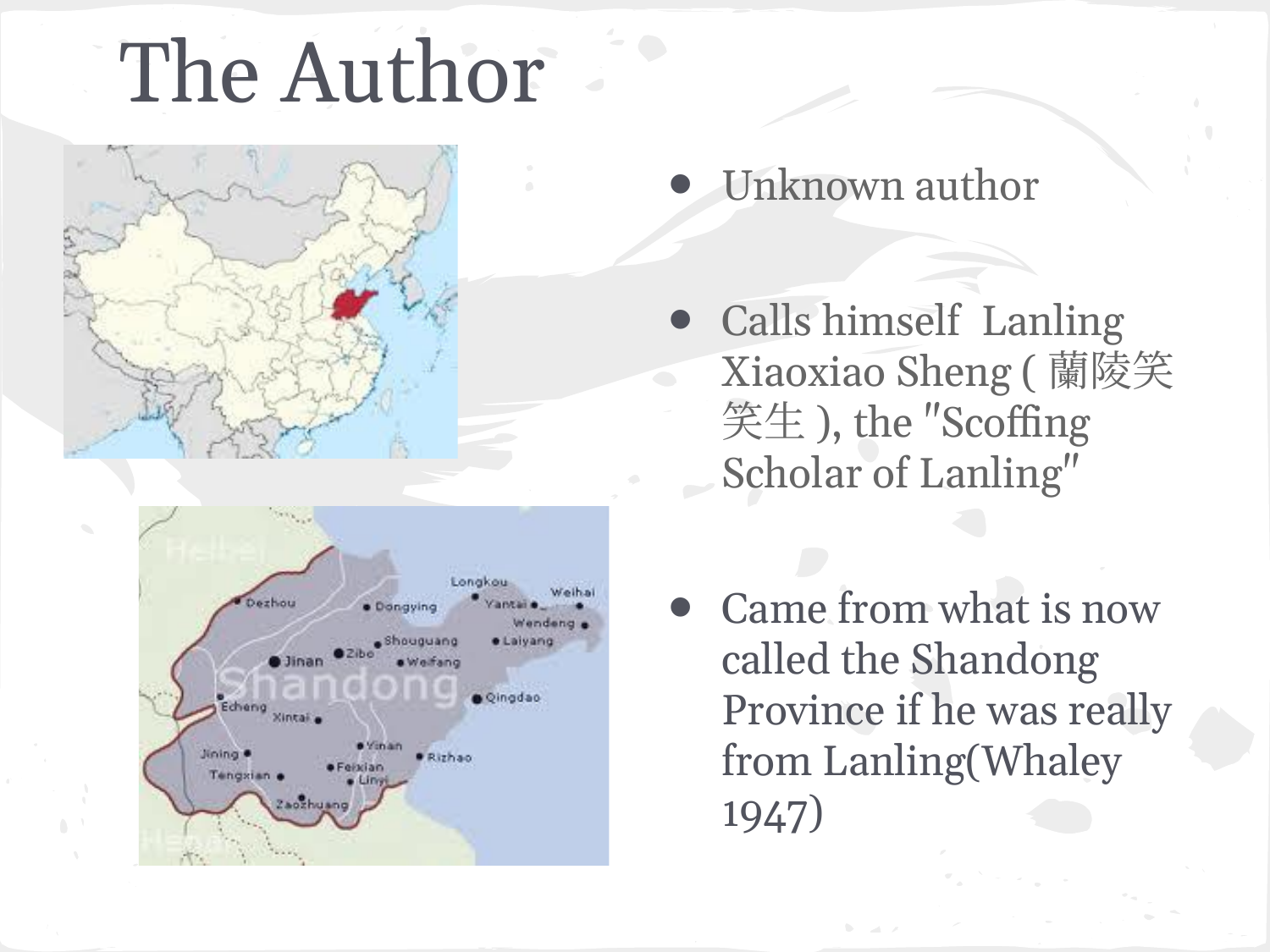

# The Author

Unknown author

Calls himself  Lanling Xiaoxiao Sheng (蘭陵笑笑生), the "Scoffing Scholar of Lanling"

Came from what is now called the Shandong Province if he was really from Lanling(Whaley 1947)